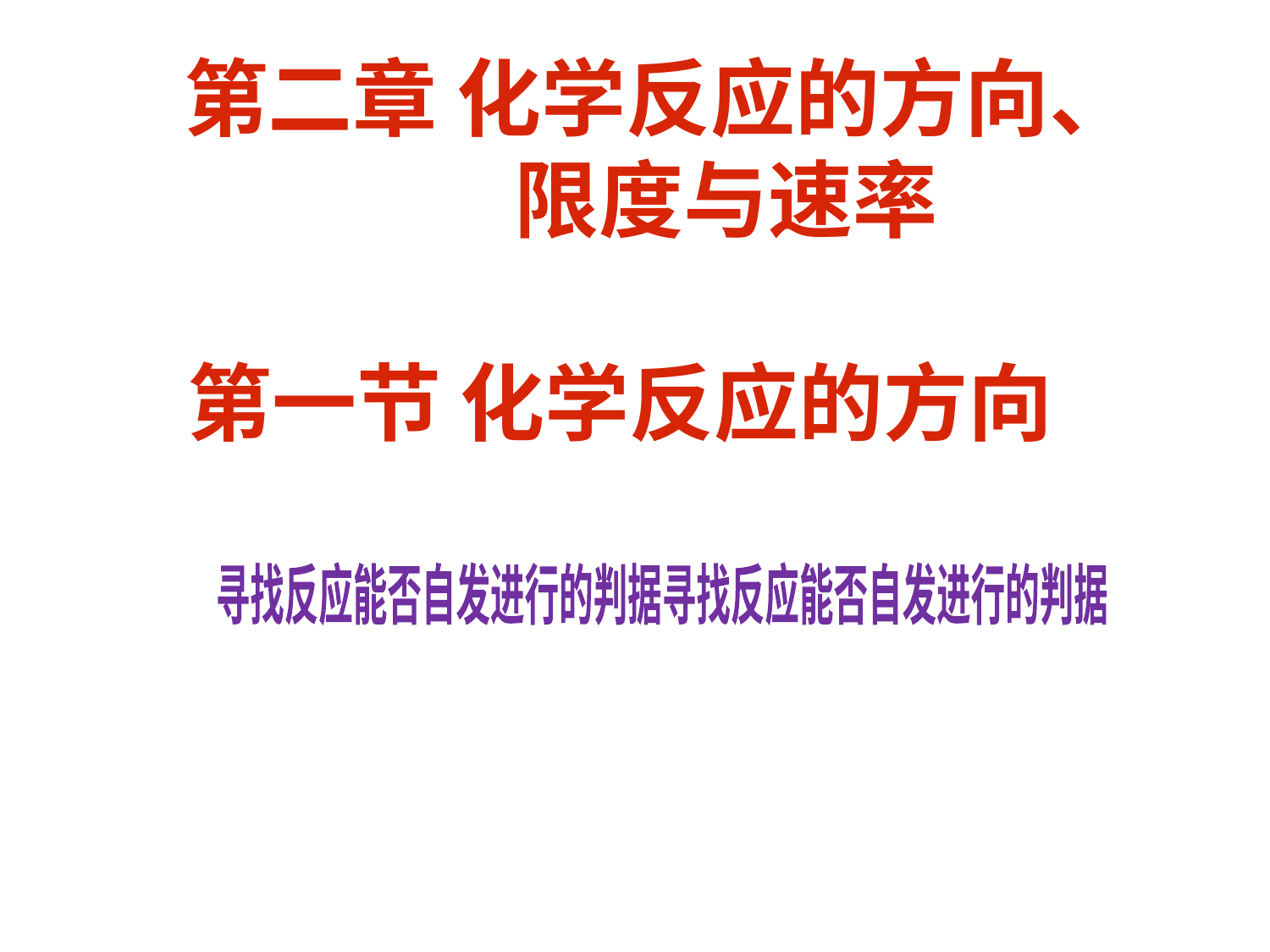

# 第二章 化学反应的方向、 限度与速率 第一节 化学反应的方向
寻找反应能否自发进行的判据寻找反应能否自发进行的判据